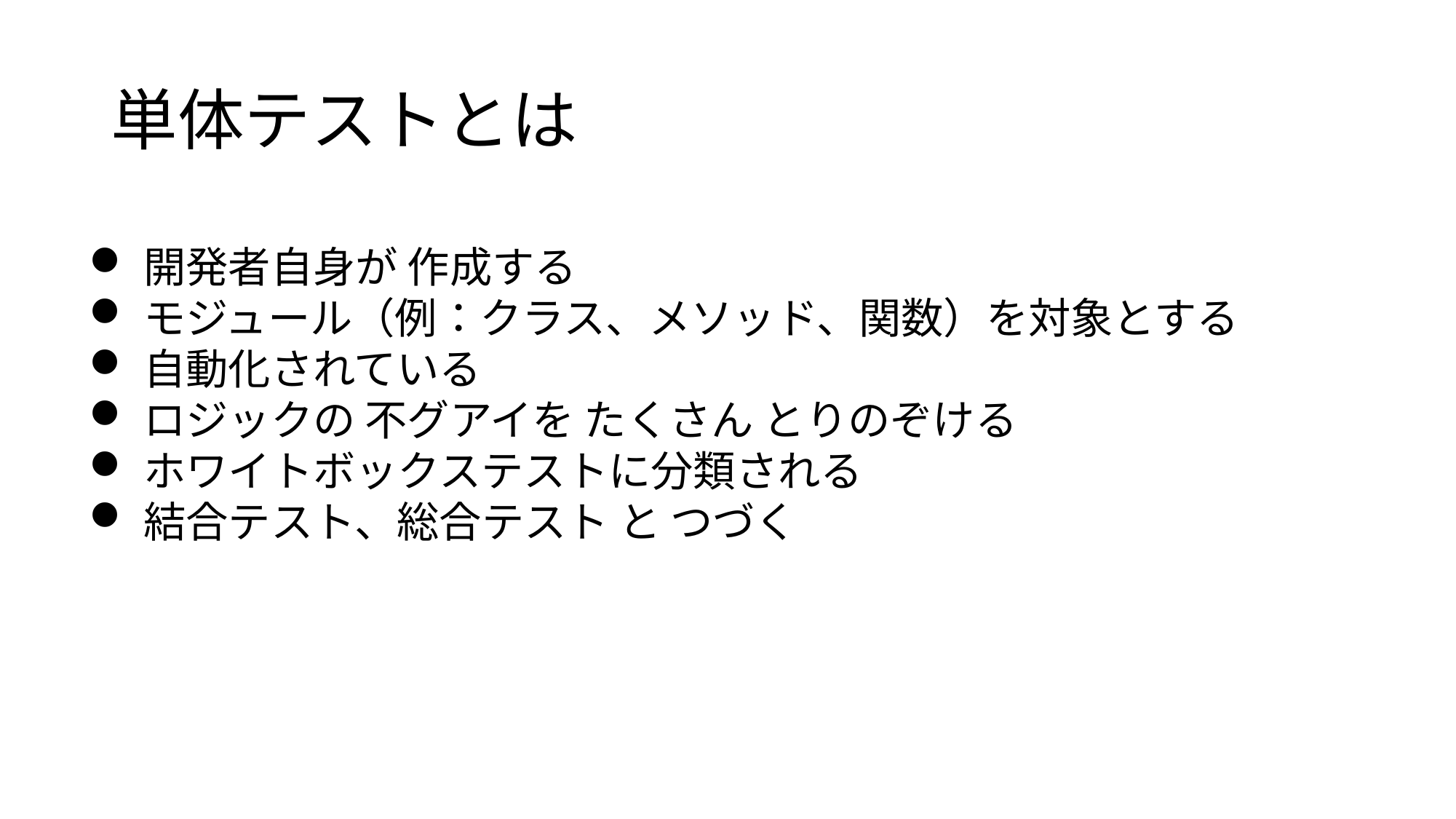

# 単体テストとは
開発者自身が 作成する
モジュール（例：クラス、メソッド、関数）を対象とする
自動化されている
ロジックの 不グアイを たくさん とりのぞける
ホワイトボックステストに分類される
結合テスト、総合テスト と つづく